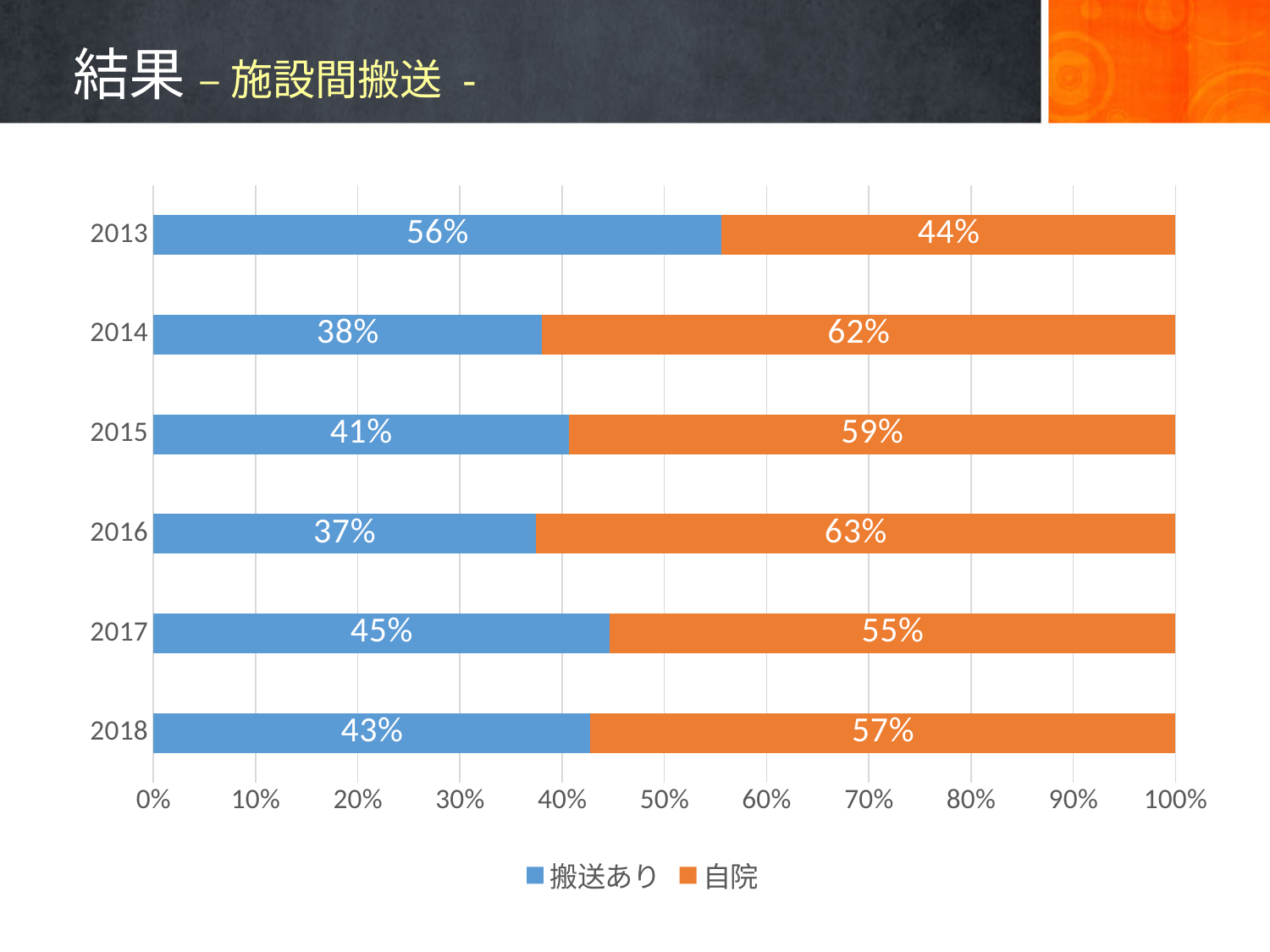

# 結果 – 施設間搬送 -

### Chart

| Category | 搬送あり | 自院 |
|---|---|---|
| 2018 | 0.42757009345794394 | 0.572429906542056 |
| 2017 | 0.4465753424657534 | 0.5534246575342465 |
| 2016 | 0.3743718592964824 | 0.6256281407035176 |
| 2015 | 0.4066666666666667 | 0.5933333333333334 |
| 2014 | 0.380352644836272 | 0.6196473551637279 |
| 2013 | 0.5561224489795918 | 0.44387755102040816 |